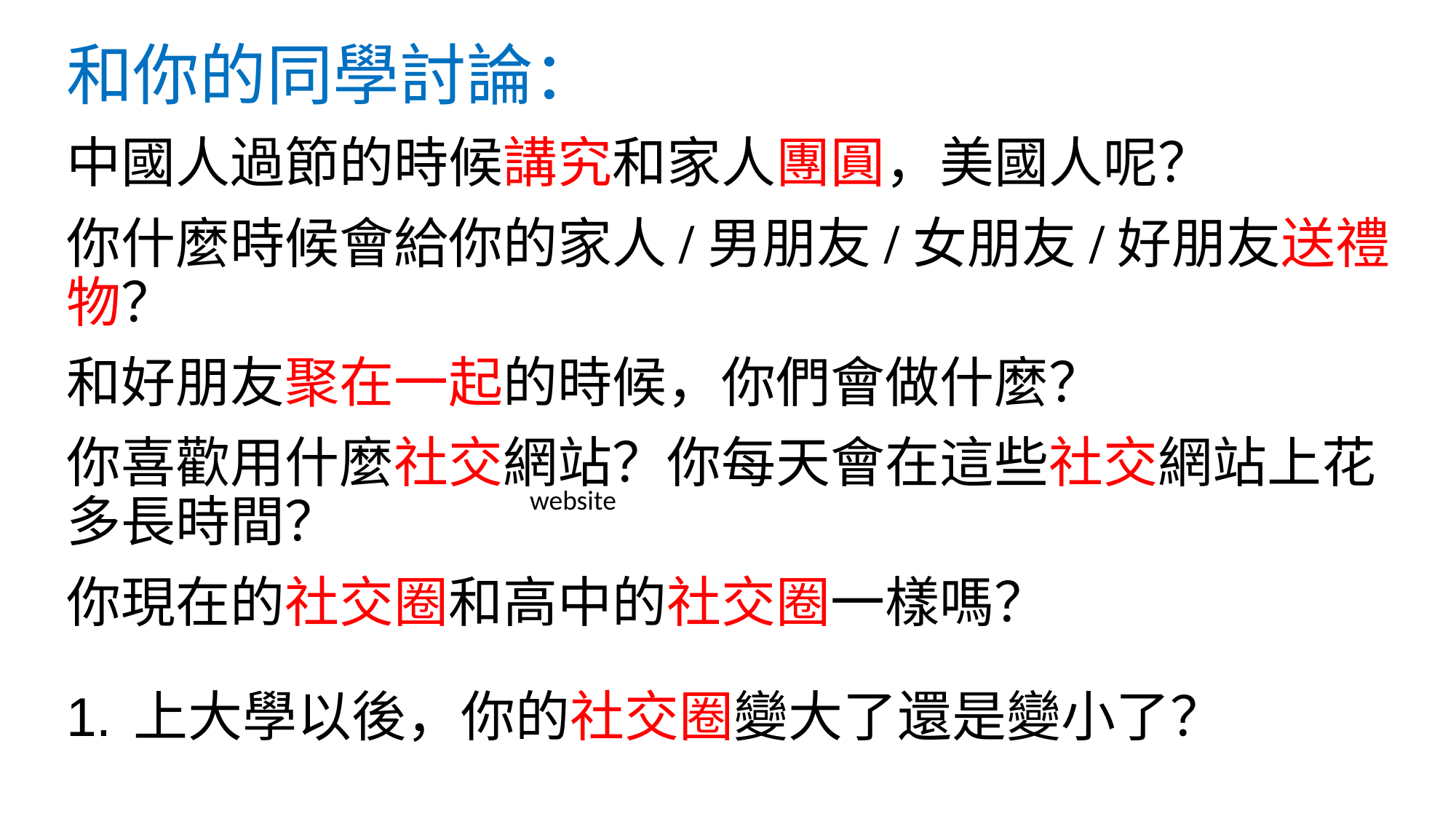

# 和你的同學討論：
中國人過節的時候講究和家人團圓，美國人呢？
你什麼時候會給你的家人/男朋友/女朋友/好朋友送禮物？
和好朋友聚在一起的時候，你們會做什麼？
你喜歡用什麼社交網站？你每天會在這些社交網站上花多長時間？
你現在的社交圈和高中的社交圈一樣嗎？
上大學以後，你的社交圈變大了還是變小了？
website